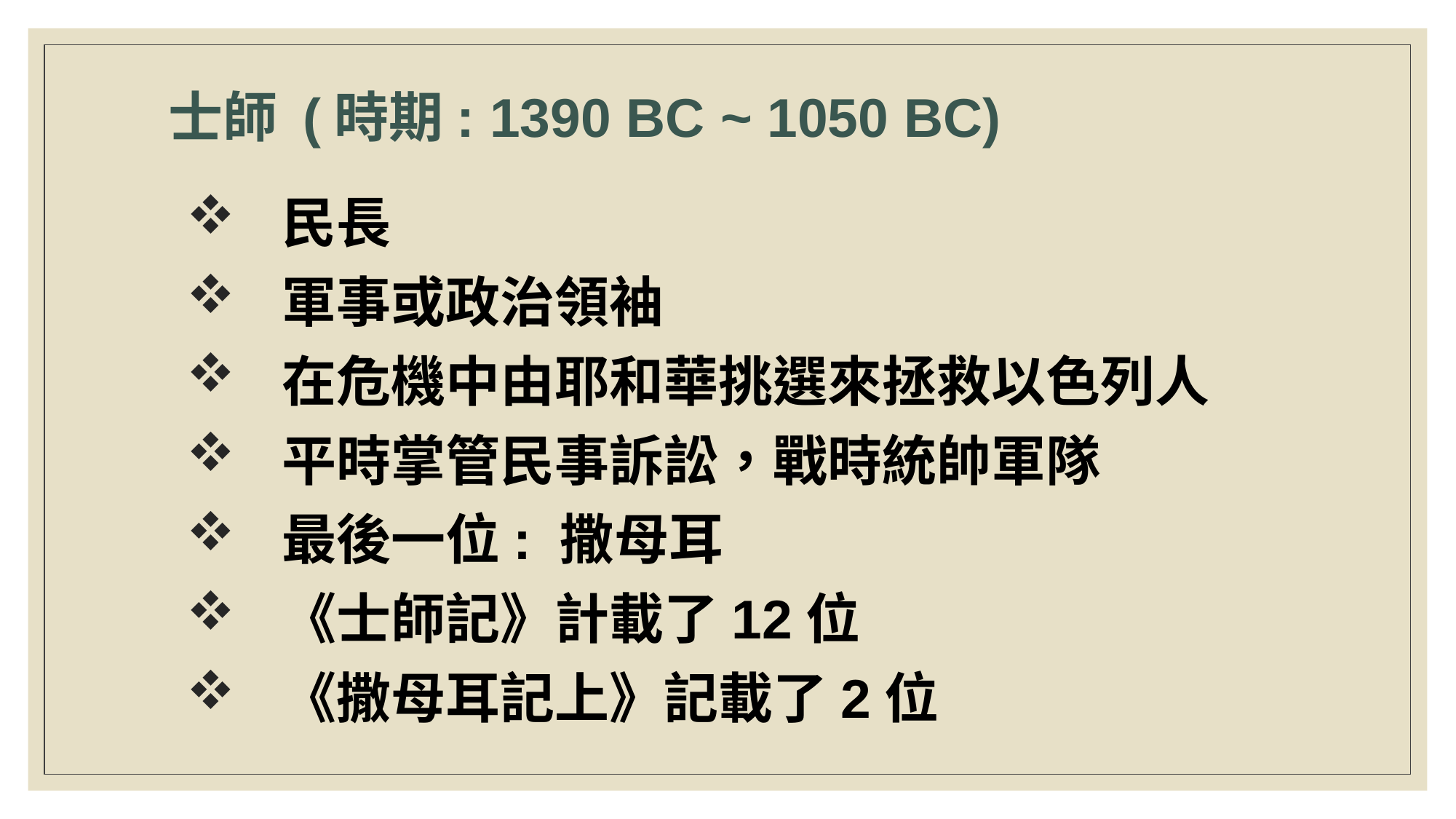

士師 (時期: 1390 BC ~ 1050 BC)
民長
軍事或政治領袖
在危機中由耶和華挑選來拯救以色列人
平時掌管民事訴訟，戰時統帥軍隊
最後一位: 撒母耳
《士師記》計載了12位
《撒母耳記上》記載了2位